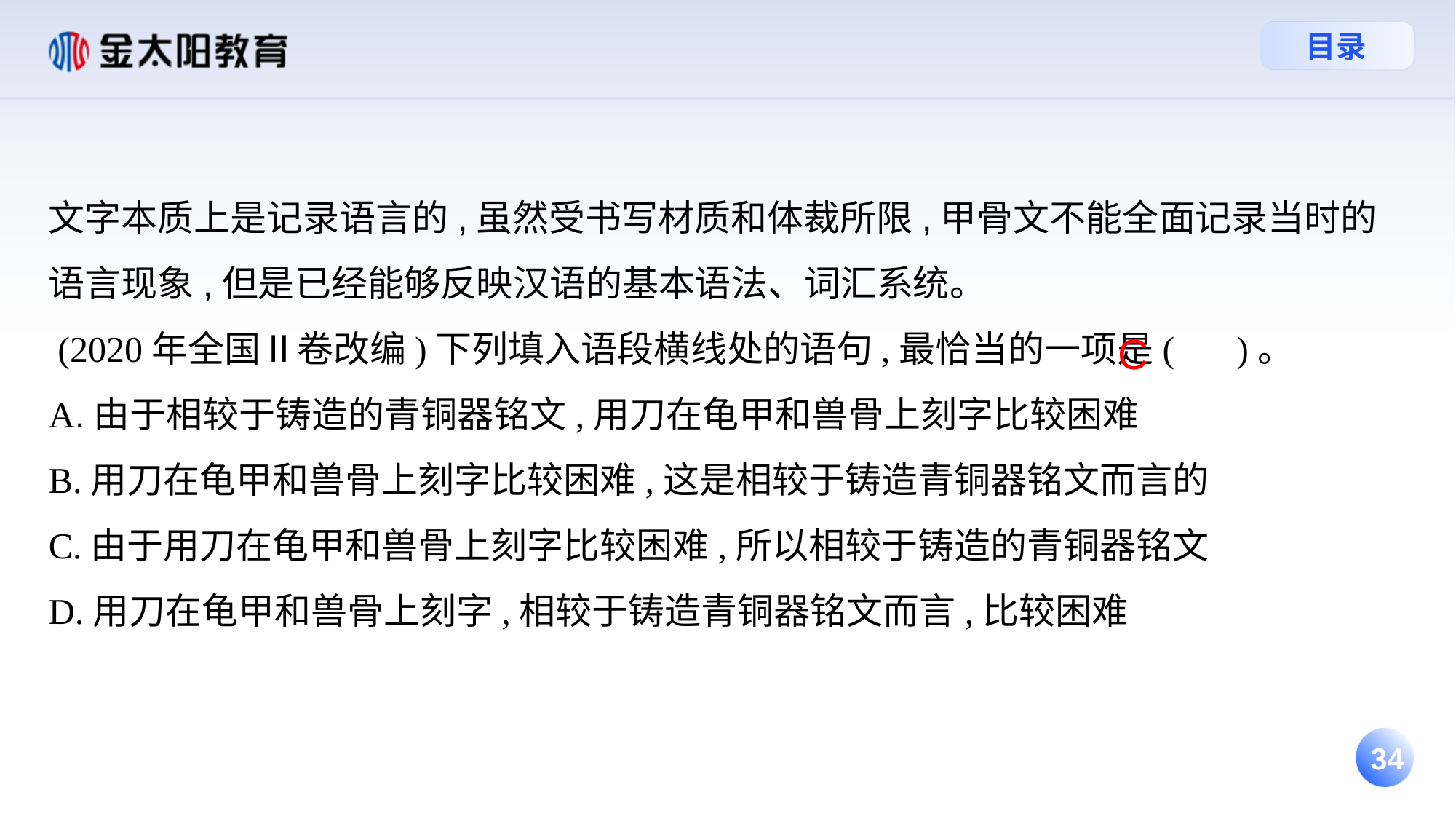

文字本质上是记录语言的,虽然受书写材质和体裁所限,甲骨文不能全面记录当时的语言现象,但是已经能够反映汉语的基本语法、词汇系统。
 (2020年全国Ⅱ卷改编)下列填入语段横线处的语句,最恰当的一项是(　 )。
A.由于相较于铸造的青铜器铭文,用刀在龟甲和兽骨上刻字比较困难
B.用刀在龟甲和兽骨上刻字比较困难,这是相较于铸造青铜器铭文而言的
C.由于用刀在龟甲和兽骨上刻字比较困难,所以相较于铸造的青铜器铭文
D.用刀在龟甲和兽骨上刻字,相较于铸造青铜器铭文而言,比较困难

  C